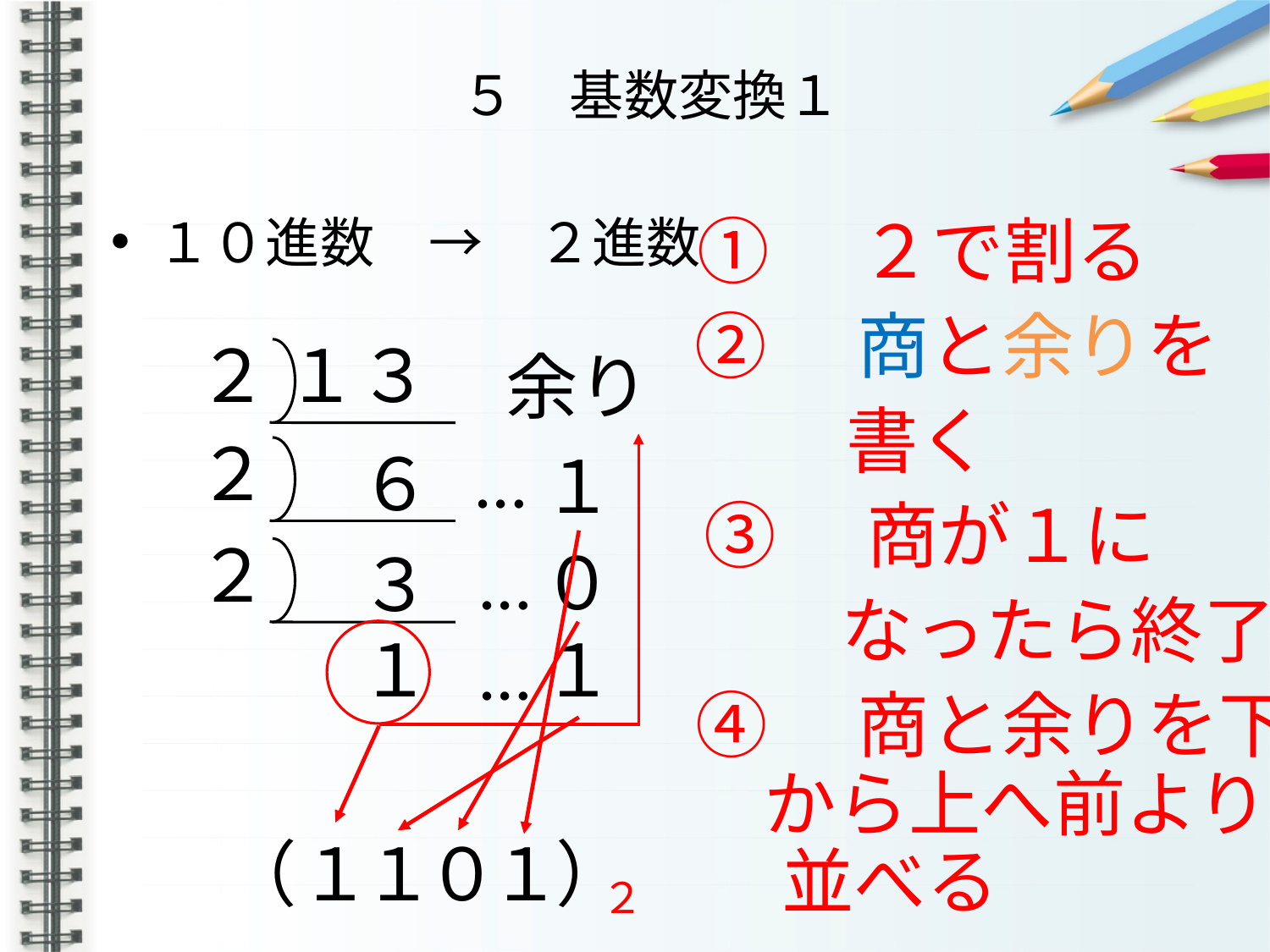

# ５　基数変換１
①　２で割る
１０進数　→　２進数
②　商と余りを
２
１３
余り

書く
２
…
　６
１

③　商が１に
２
…
０
　３

なったら終了
１
　１

…
④　商と余りを下
から上へ前より
）
（
１
１
０
１
並べる
２